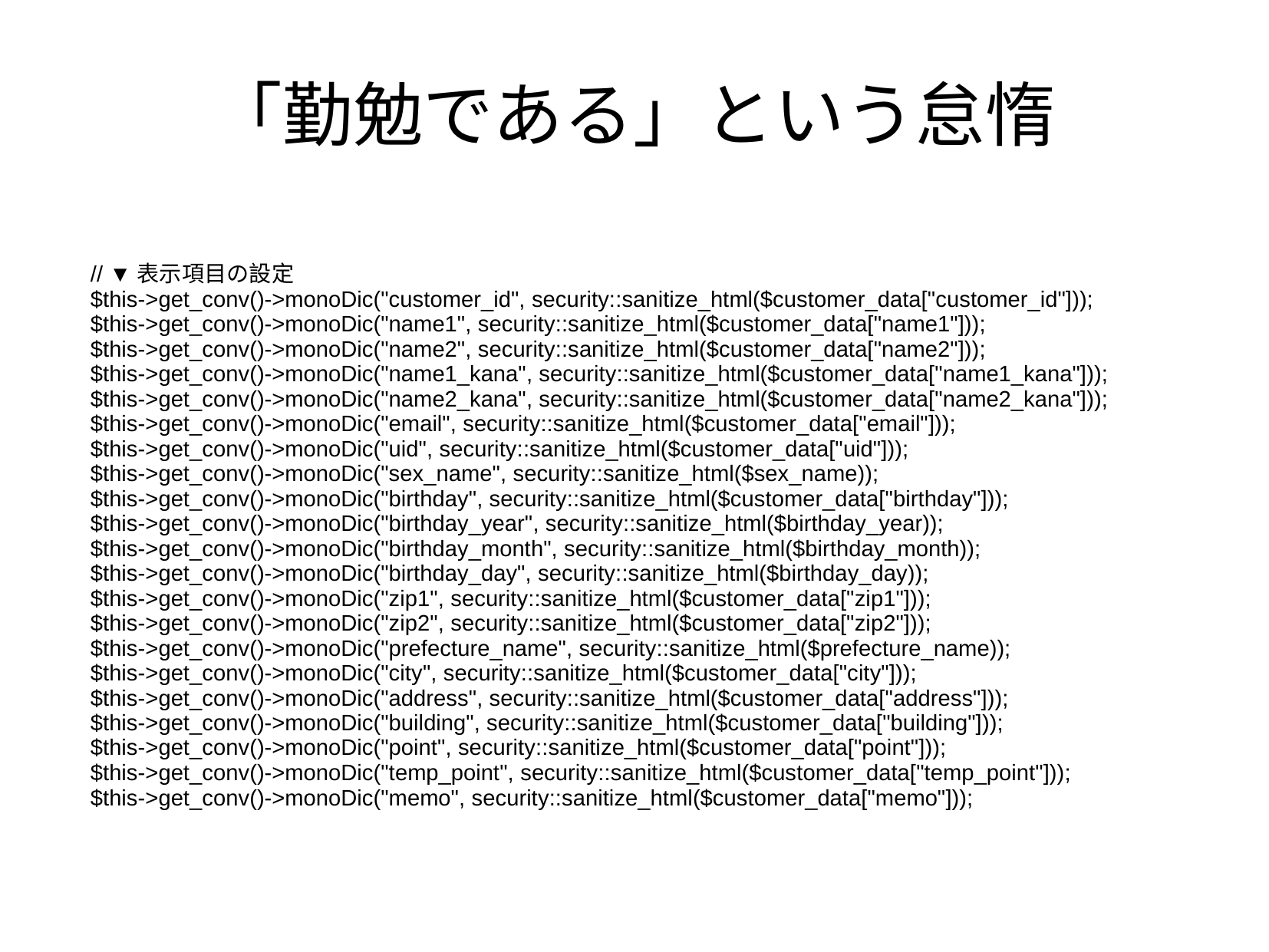

# 「勤勉である」という怠惰
// ▼表示項目の設定
$this->get_conv()->monoDic("customer_id", security::sanitize_html($customer_data["customer_id"]));
$this->get_conv()->monoDic("name1", security::sanitize_html($customer_data["name1"]));
$this->get_conv()->monoDic("name2", security::sanitize_html($customer_data["name2"]));
$this->get_conv()->monoDic("name1_kana", security::sanitize_html($customer_data["name1_kana"]));
$this->get_conv()->monoDic("name2_kana", security::sanitize_html($customer_data["name2_kana"]));
$this->get_conv()->monoDic("email", security::sanitize_html($customer_data["email"]));
$this->get_conv()->monoDic("uid", security::sanitize_html($customer_data["uid"]));
$this->get_conv()->monoDic("sex_name", security::sanitize_html($sex_name));
$this->get_conv()->monoDic("birthday", security::sanitize_html($customer_data["birthday"]));
$this->get_conv()->monoDic("birthday_year", security::sanitize_html($birthday_year));
$this->get_conv()->monoDic("birthday_month", security::sanitize_html($birthday_month));
$this->get_conv()->monoDic("birthday_day", security::sanitize_html($birthday_day));
$this->get_conv()->monoDic("zip1", security::sanitize_html($customer_data["zip1"]));
$this->get_conv()->monoDic("zip2", security::sanitize_html($customer_data["zip2"]));
$this->get_conv()->monoDic("prefecture_name", security::sanitize_html($prefecture_name));
$this->get_conv()->monoDic("city", security::sanitize_html($customer_data["city"]));
$this->get_conv()->monoDic("address", security::sanitize_html($customer_data["address"]));
$this->get_conv()->monoDic("building", security::sanitize_html($customer_data["building"]));
$this->get_conv()->monoDic("point", security::sanitize_html($customer_data["point"]));
$this->get_conv()->monoDic("temp_point", security::sanitize_html($customer_data["temp_point"]));
$this->get_conv()->monoDic("memo", security::sanitize_html($customer_data["memo"]));